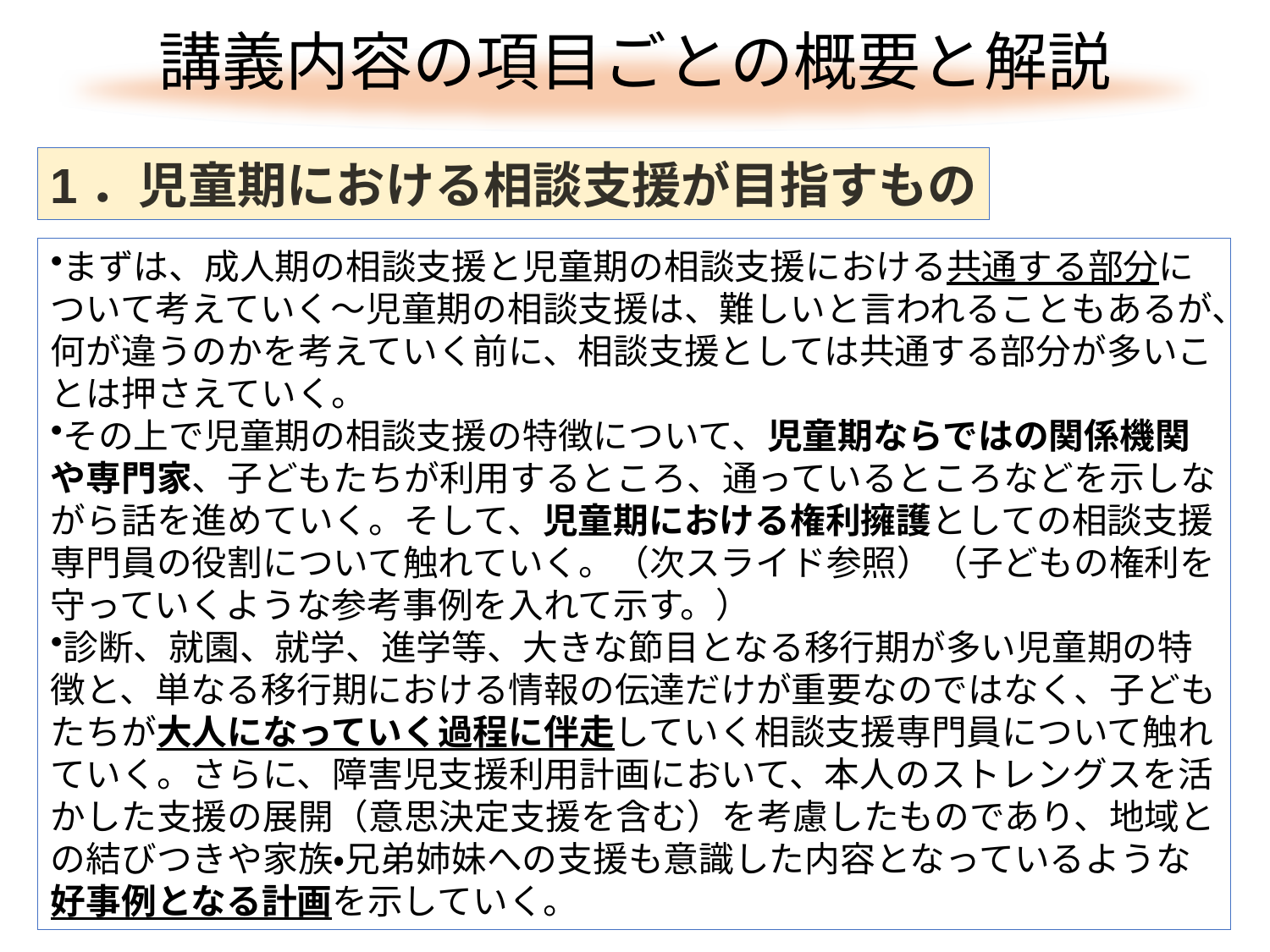

# 講義内容の項目ごとの概要と解説

1．児童期における相談支援が目指すもの
まずは、成人期の相談支援と児童期の相談支援における共通する部分について考えていく～児童期の相談支援は、難しいと言われることもあるが、何が違うのかを考えていく前に、相談支援としては共通する部分が多いことは押さえていく。
その上で児童期の相談支援の特徴について、児童期ならではの関係機関や専門家、子どもたちが利用するところ、通っているところなどを示しながら話を進めていく。そして、児童期における権利擁護としての相談支援専門員の役割について触れていく。（次スライド参照）（子どもの権利を守っていくような参考事例を入れて示す。）
診断、就園、就学、進学等、大きな節目となる移行期が多い児童期の特徴と、単なる移行期における情報の伝達だけが重要なのではなく、子どもたちが大人になっていく過程に伴走していく相談支援専門員について触れていく。さらに、障害児支援利用計画において、本人のストレングスを活かした支援の展開（意思決定支援を含む）を考慮したものであり、地域との結びつきや家族・兄弟姉妹への支援も意識した内容となっているような好事例となる計画を示していく。